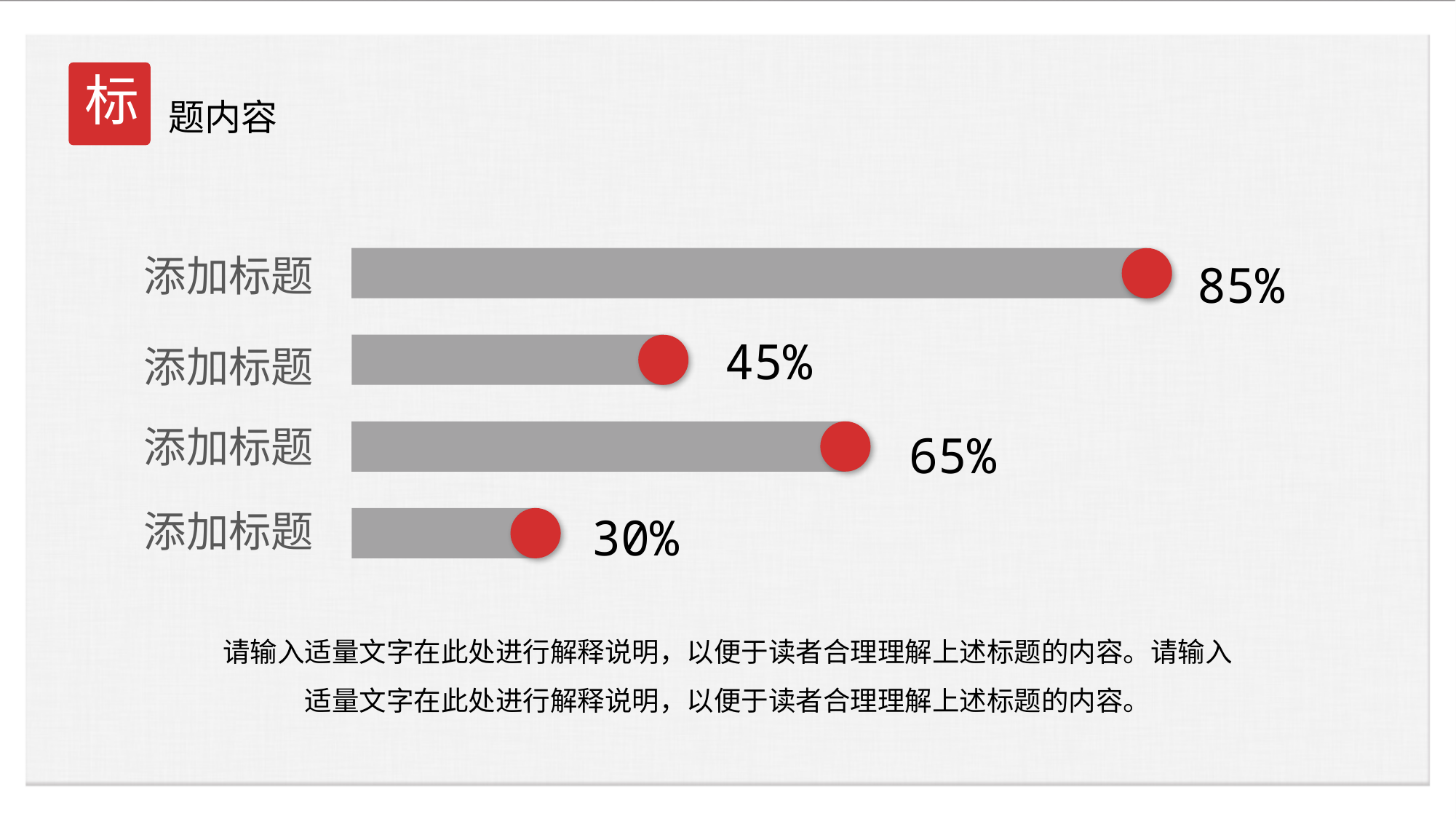

标

题内容
85%
添加标题

45%
添加标题

65%
添加标题

30%
添加标题

请输入适量文字在此处进行解释说明，以便于读者合理理解上述标题的内容。请输入适量文字在此处进行解释说明，以便于读者合理理解上述标题的内容。